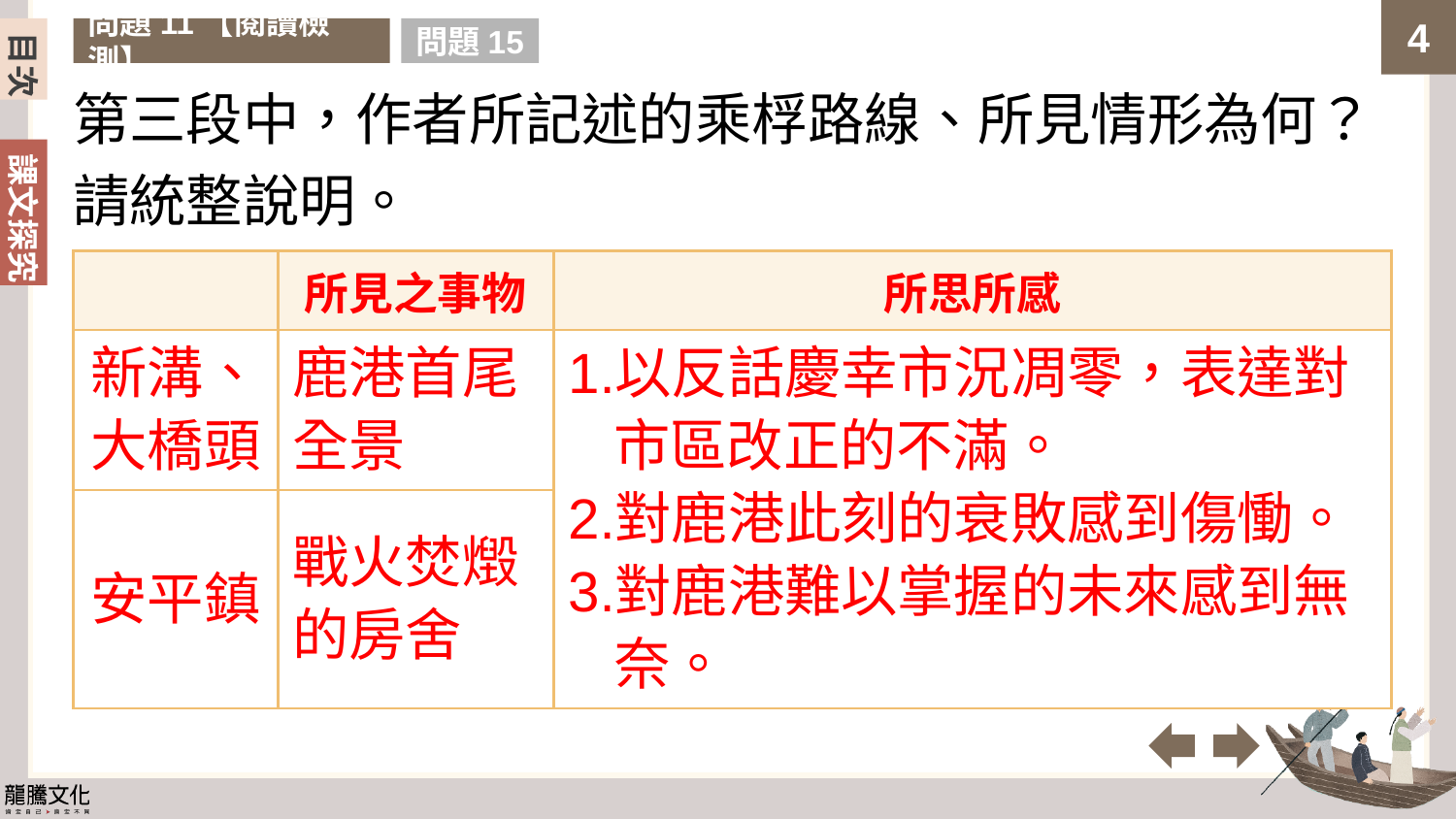

目次
問題11【閱讀檢測】
問題15
第三段中，作者所記述的乘桴路線、所見情形為何？請統整說明。
|  | 所見之事物 | 所思所感 |
| --- | --- | --- |
| 新溝、大橋頭 | 鹿港首尾全景 | 以反話慶幸市況凋零，表達對市區改正的不滿。 對鹿港此刻的衰敗感到傷慟。 對鹿港難以掌握的未來感到無奈。 |
| 安平鎮 | 戰火焚燬的房舍 |  |